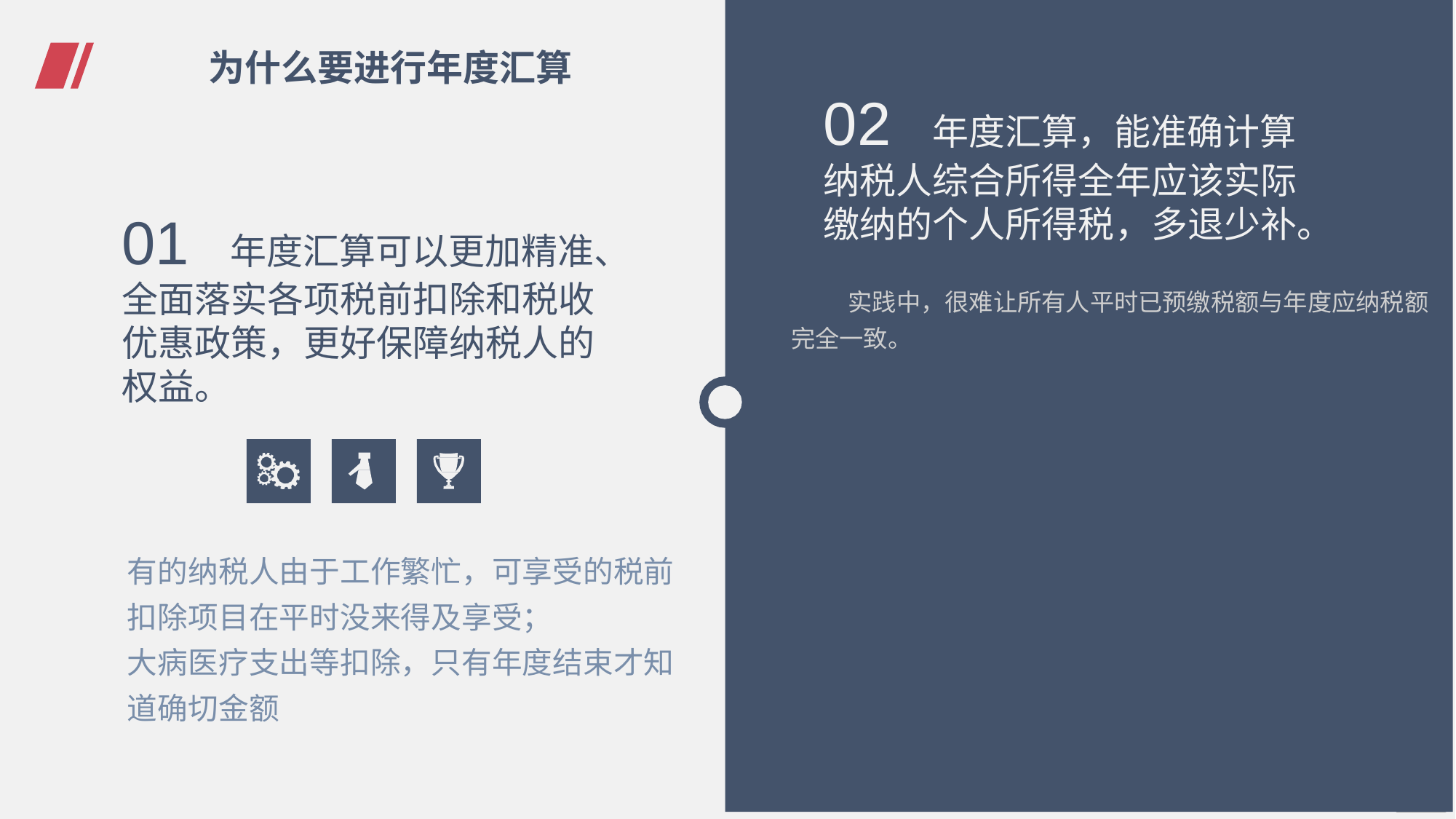

# 为什么要进行年度汇算
02	年度汇算，能准确计算 纳税人综合所得全年应该实际 缴纳的个人所得税，多退少补。
01	年度汇算可以更加精准、 全面落实各项税前扣除和税收 优惠政策，更好保障纳税人的 权益。
实践中，很难让所有人平时已预缴税额与年度应纳税额完全一致。

有的纳税人由于工作繁忙，可享受的税前
扣除项目在平时没来得及享受；
大病医疗支出等扣除，只有年度结束才知 道确切金额

7